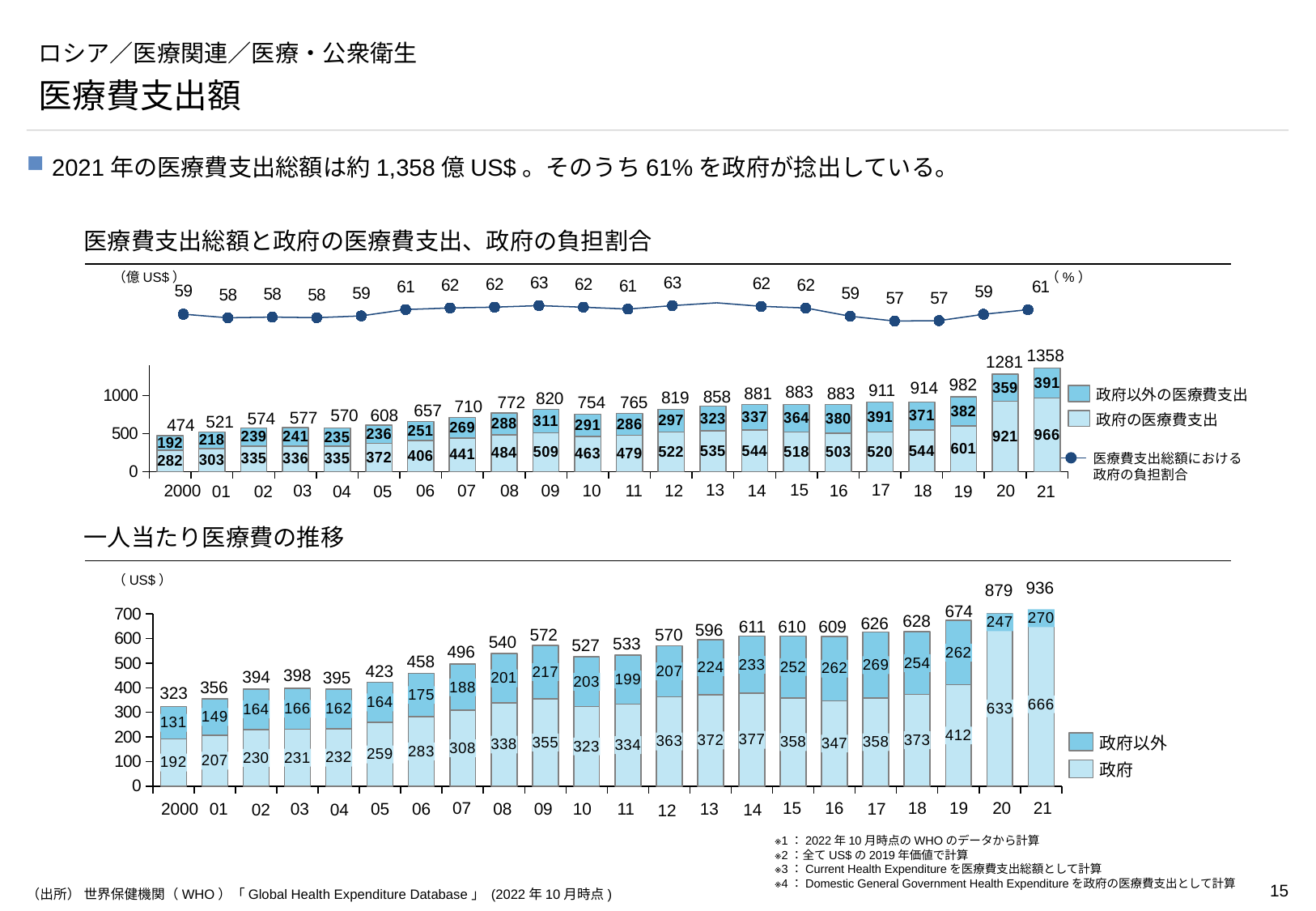

# ロシア／医療関連／医療・公衆衛生
医療費支出額
2021年の医療費支出総額は約1,358億US$。そのうち61%を政府が捻出している。
医療費支出総額と政府の医療費支出、政府の負担割合

### Chart

| Category |  |
|---|---|
（億US$）
（%）
1358
1281

### Chart

| Category |  |  |
|---|---|---|
982
914
911
883
883
881
政府以外の医療費支出

858
819
820
765
772
754
710
657
608
570
577
574
政府の医療費支出

521
474
医療費支出総額における
政府の負担割合

13
17
15
14
07
12
16
18
09
10
11
20
06
08
2000
03
05
01
21
02
04
19
一人当たり医療費の推移
（US$）
936
879
674

### Chart

| Category |  |  |
|---|---|---|
628
626
611
610
609
596
572
570
540
533
527
496
458
423
398
394
395
356
323
政府以外

政府

20
21
18
15
07
16
19
09
10
11
17
06
08
2000
03
13
05
01
02
04
14
12
※1：2022年10月時点のWHOのデータから計算
※2：全てUS$の2019年価値で計算
※3：Current Health Expenditureを医療費支出総額として計算
※4：Domestic General Government Health Expenditureを政府の医療費支出として計算
（出所） 世界保健機関（WHO）「Global Health Expenditure Database」 (2022年10月時点)